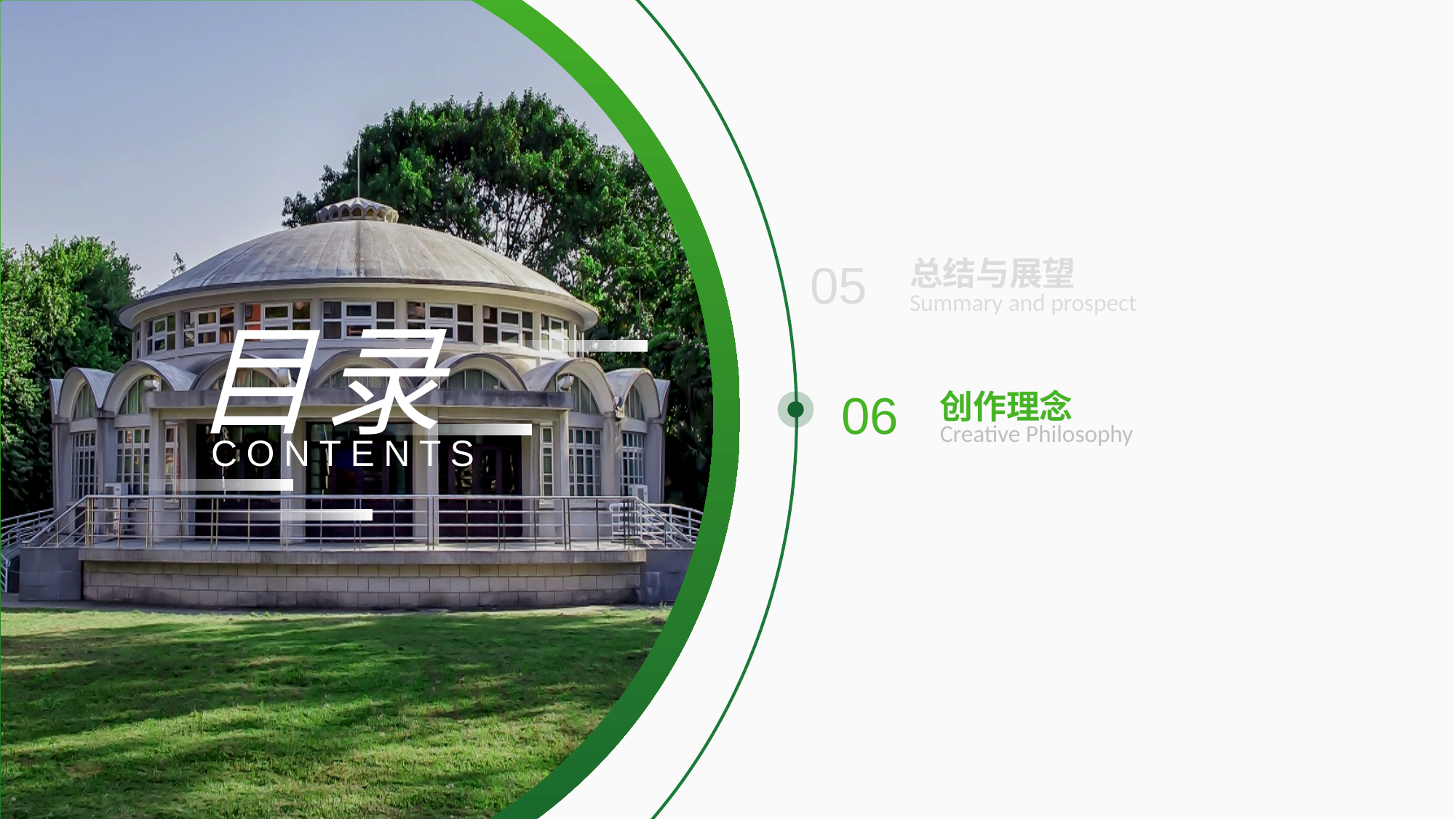

研究背景及意义
01
Research background and significance
国内外研究现状
02
Research status at home and abroad
论文相关方法与理论基础
03
Relevant methods and theoretical basis
基于分频特征的裂缝分割算法
04
Segmentation algorithm based on octave feature
总结与展望
05
Summary and prospect
06
创作理念

Creative Philosophy